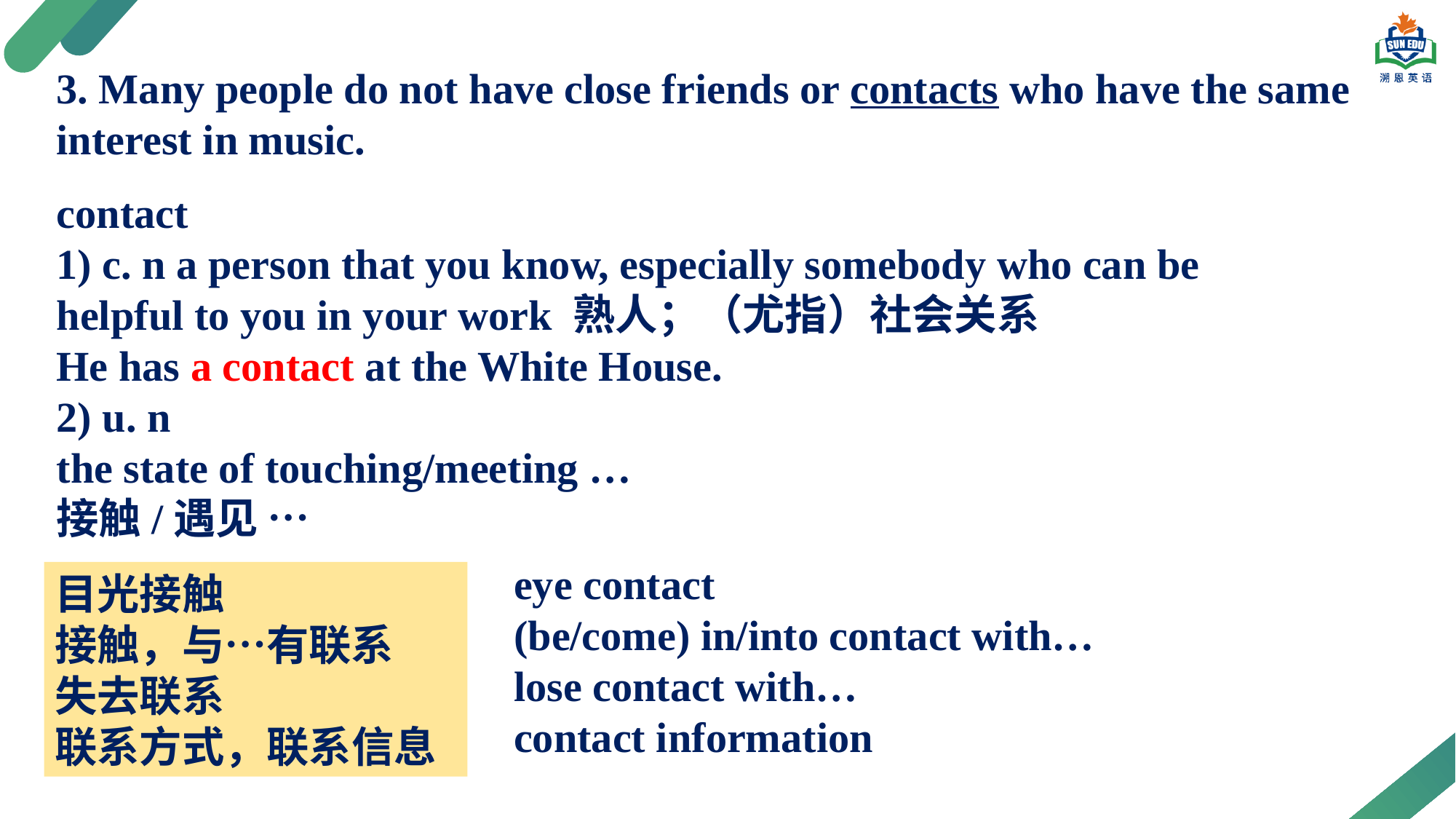

3. Many people do not have close friends or contacts who have the same interest in music.
contact
1) c. n a person that you know, especially somebody who can be helpful to you in your work 熟人；（尤指）社会关系
He has a contact at the White House.
2) u. n
the state of touching/meeting …
接触/遇见 …
eye contact
(be/come) in/into contact with…
lose contact with…
contact information
目光接触
接触，与…有联系
失去联系
联系方式，联系信息